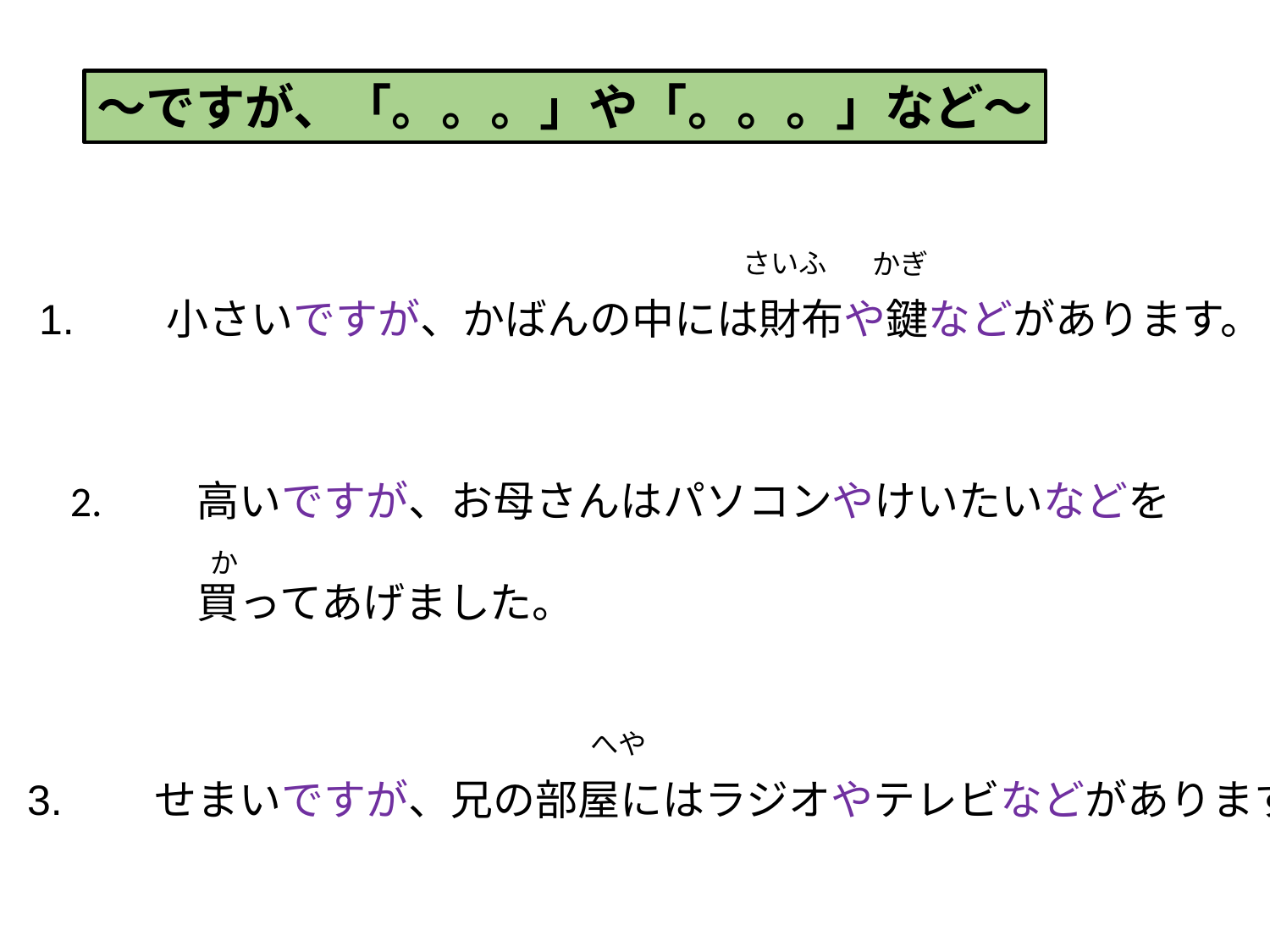

〜ですが、「。。。」や「。。。」など〜
さいふ
かぎ
1.	小さいですが、かばんの中には財布や鍵などがあります。
2.	高いですが、お母さんはパソコンやけいたいなどを

	買ってあげました。
3.	せまいですが、兄の部屋にはラジオやテレビなどがあります。
か
へや